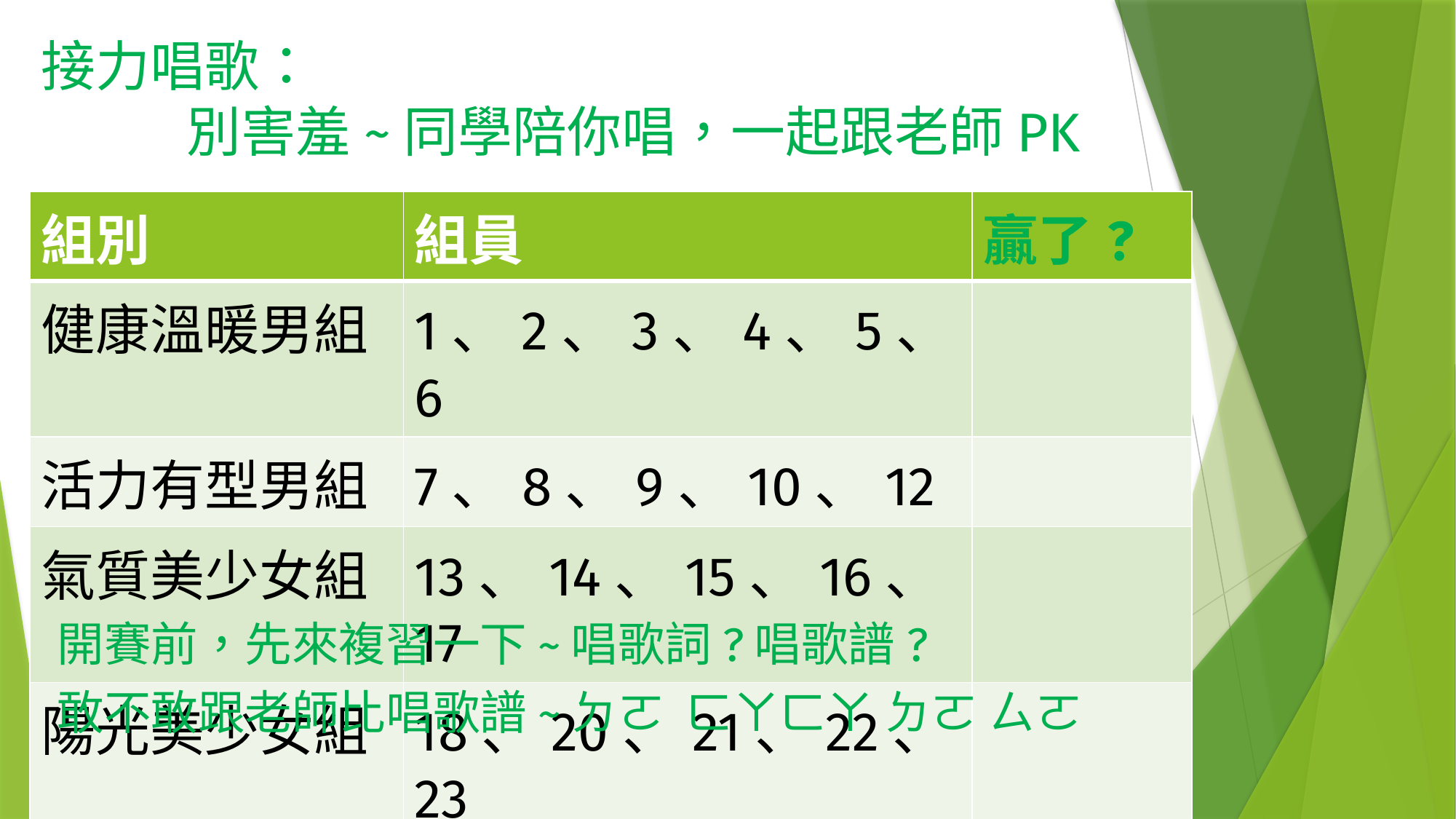

# 接力唱歌： 別害羞~同學陪你唱，一起跟老師PK
| 組別 | 組員 | 贏了? |
| --- | --- | --- |
| 健康溫暖男組 | 1、2、3、4、5、6 |  |
| 活力有型男組 | 7、8、9、10、12 |  |
| 氣質美少女組 | 13、14、15、16、17 |  |
| 陽光美少女組 | 18、20、21、22、23 |  |
開賽前，先來複習一下~唱歌詞?唱歌譜?
敢不敢跟老師比唱歌譜~ㄉㄛ  ㄈㄚㄈㄚ ㄉㄛ ㄙㄛ